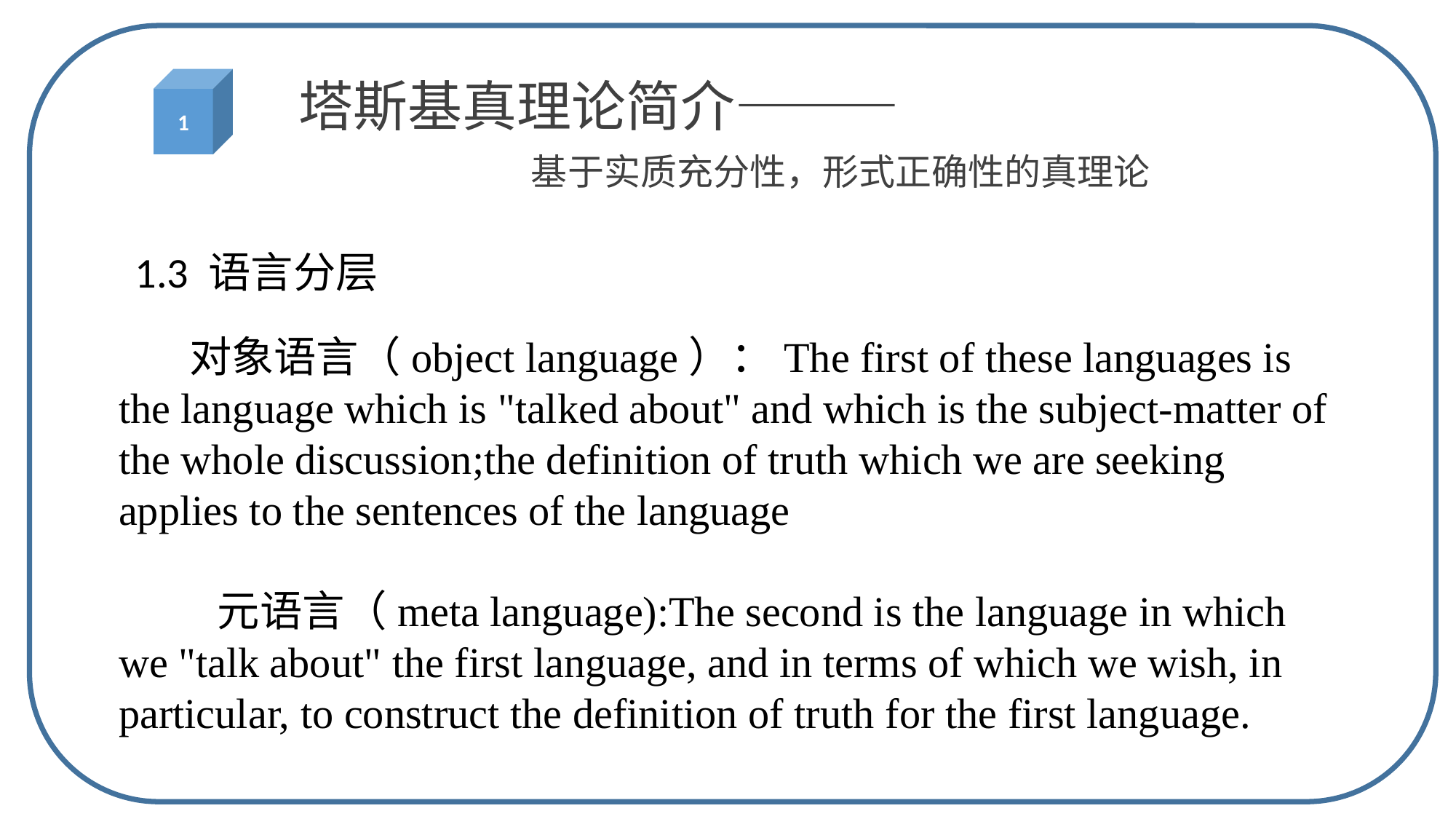

1
塔斯基真理论简介———
                  基于实质充分性，形式正确性的真理论
1.3 语言分层
   对象语言（object language）：The first of these languages is the language which is "talked about" and which is the subject-matter of the whole discussion;the definition of truth which we are seeking applies to the sentences of the language
      元语言（meta language):The second is the language in which we "talk about" the first language, and in terms of which we wish, in particular, to construct the definition of truth for the first language.